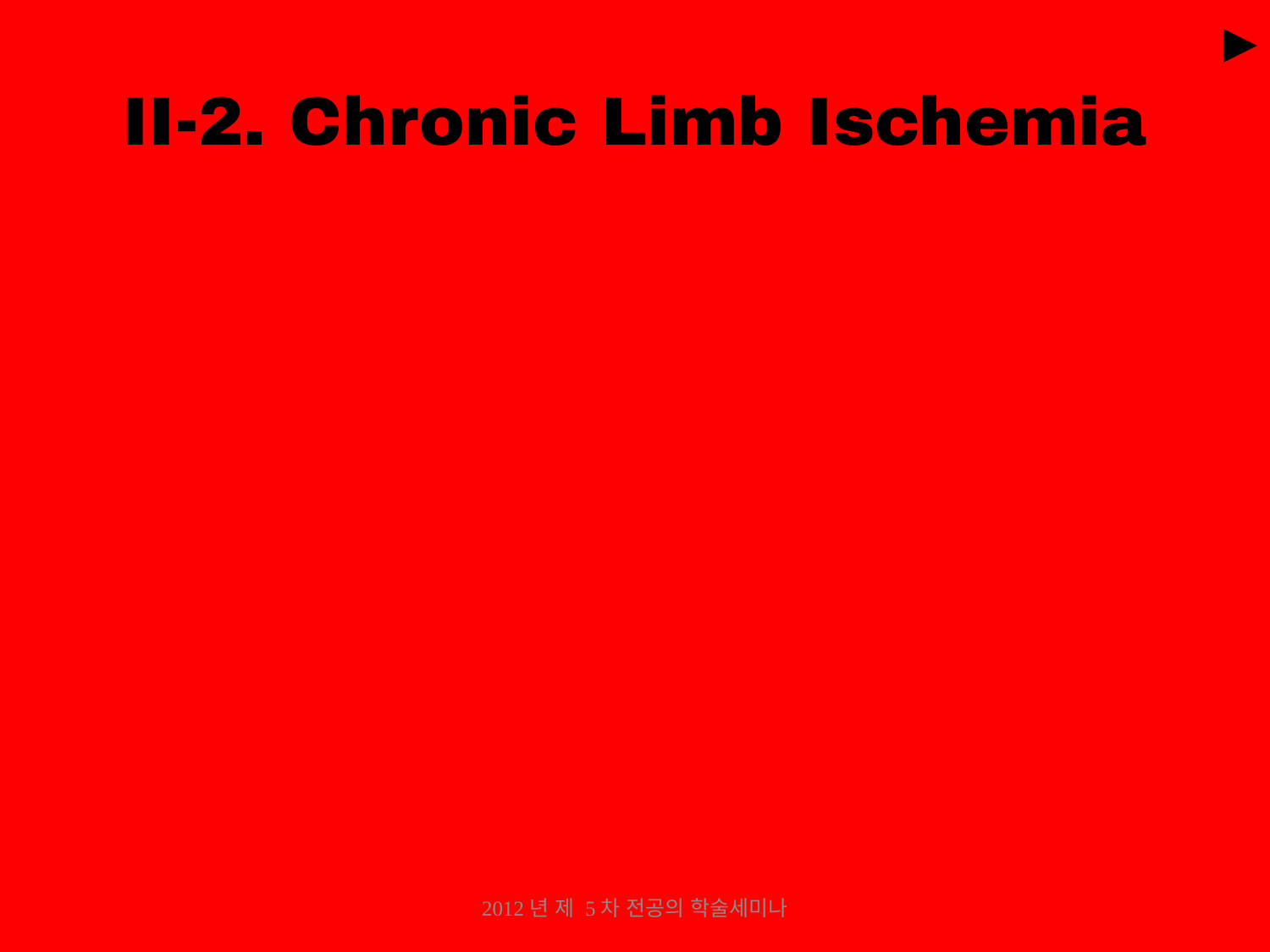

►
# II-2. Chronic Limb Ischemia

2012년 제 5차 전공의 학술세미나